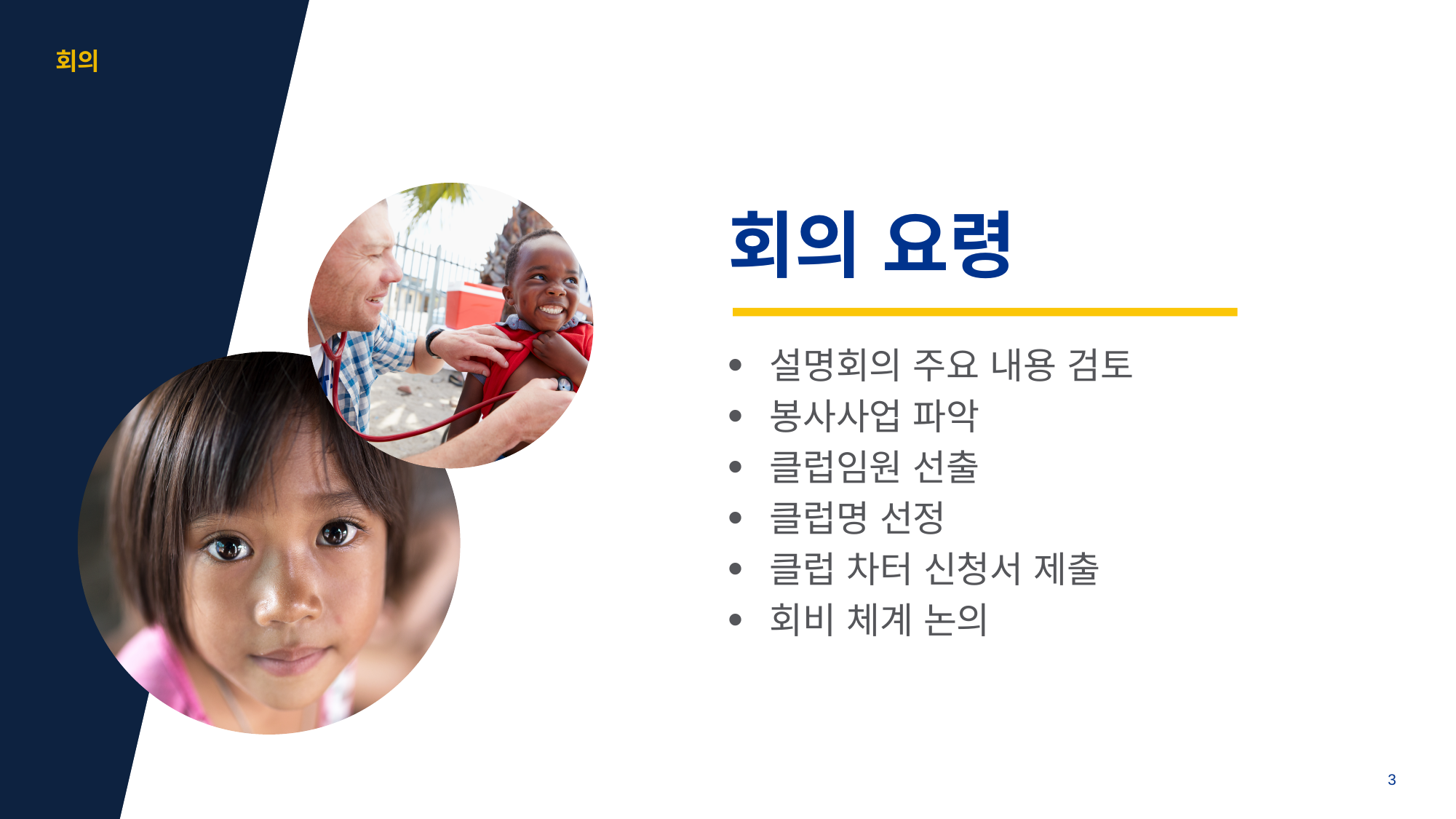

aa

회의

회의 요령
설명회의 주요 내용 검토
봉사사업 파악
클럽임원 선출
클럽명 선정
클럽 차터 신청서 제출
회비 체계 논의

3